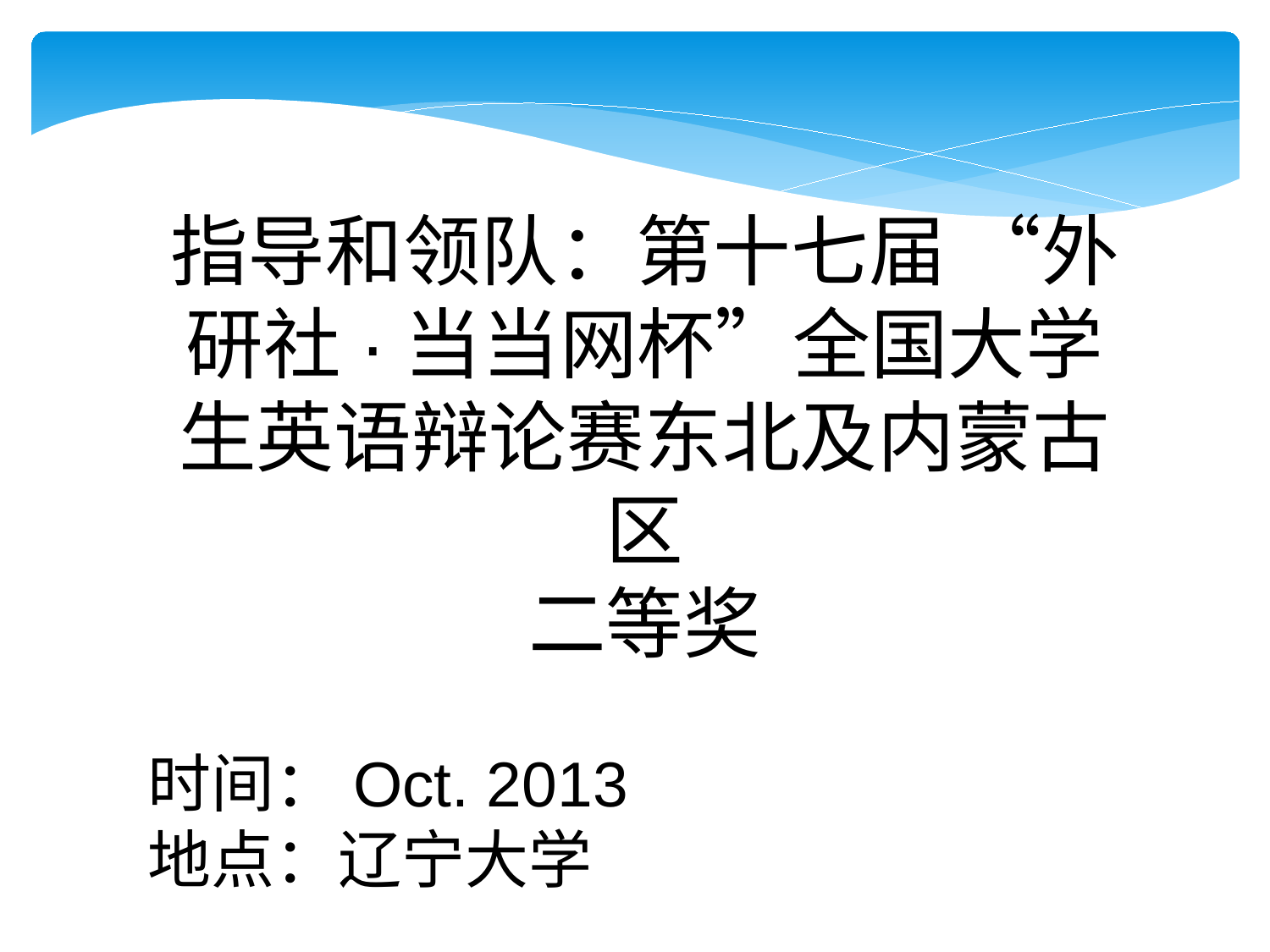

指导和领队：第十七届 “外研社·当当网杯”全国大学生英语辩论赛东北及内蒙古区
二等奖

时间：Oct. 2013
地点：辽宁大学